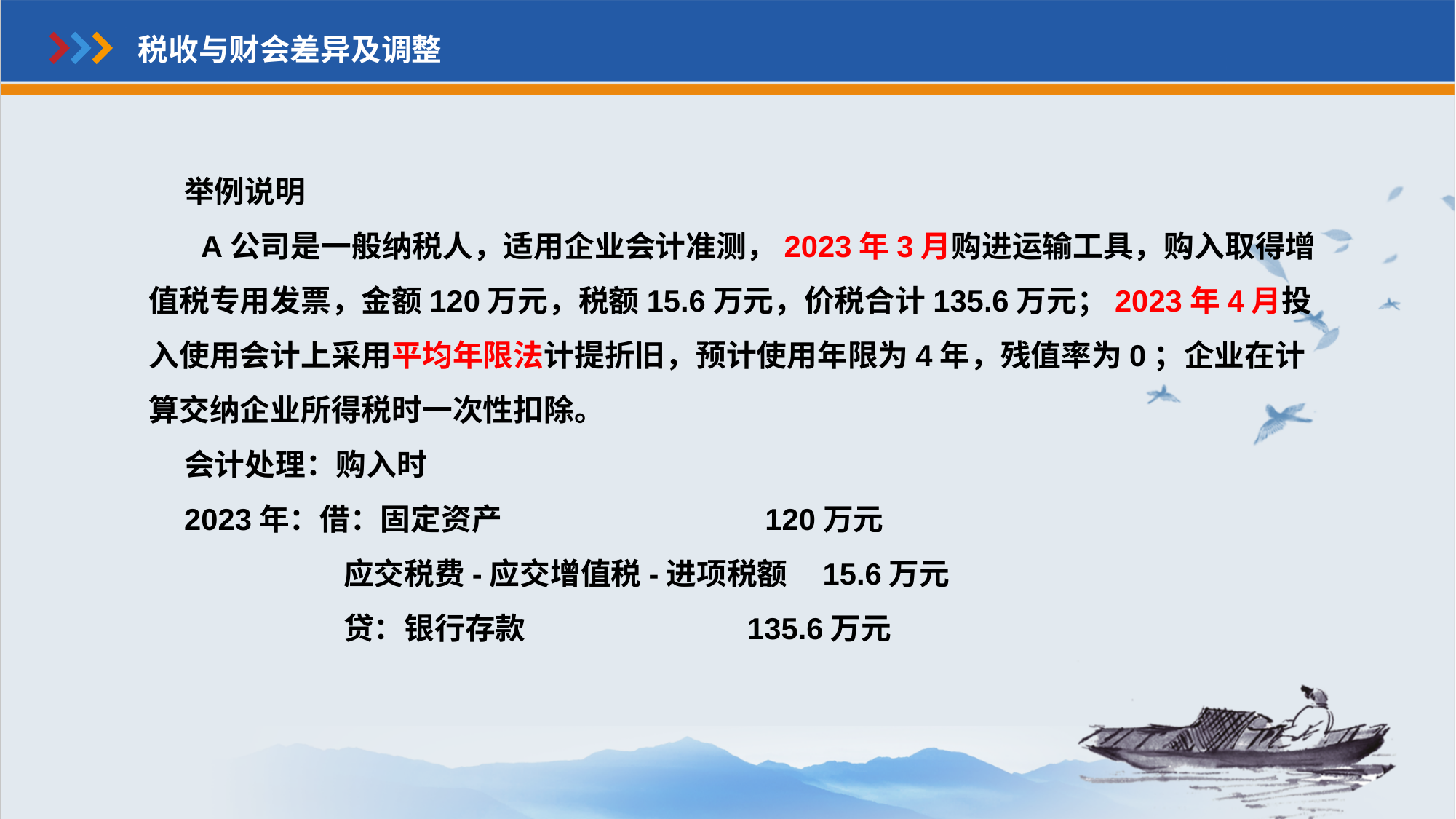

税收与财会差异及调整

举例说明
  A公司是一般纳税人，适用企业会计准测，2023年3月购进运输工具，购入取得增值税专用发票，金额120万元，税额15.6万元，价税合计135.6万元；2023年4月投入使用会计上采用平均年限法计提折旧，预计使用年限为4年，残值率为0；企业在计算交纳企业所得税时一次性扣除。
会计处理：购入时
2023年：借：固定资产                                     120万元
                      应交税费-应交增值税-进项税额    15.6万元
                      贷：银行存款                               135.6万元